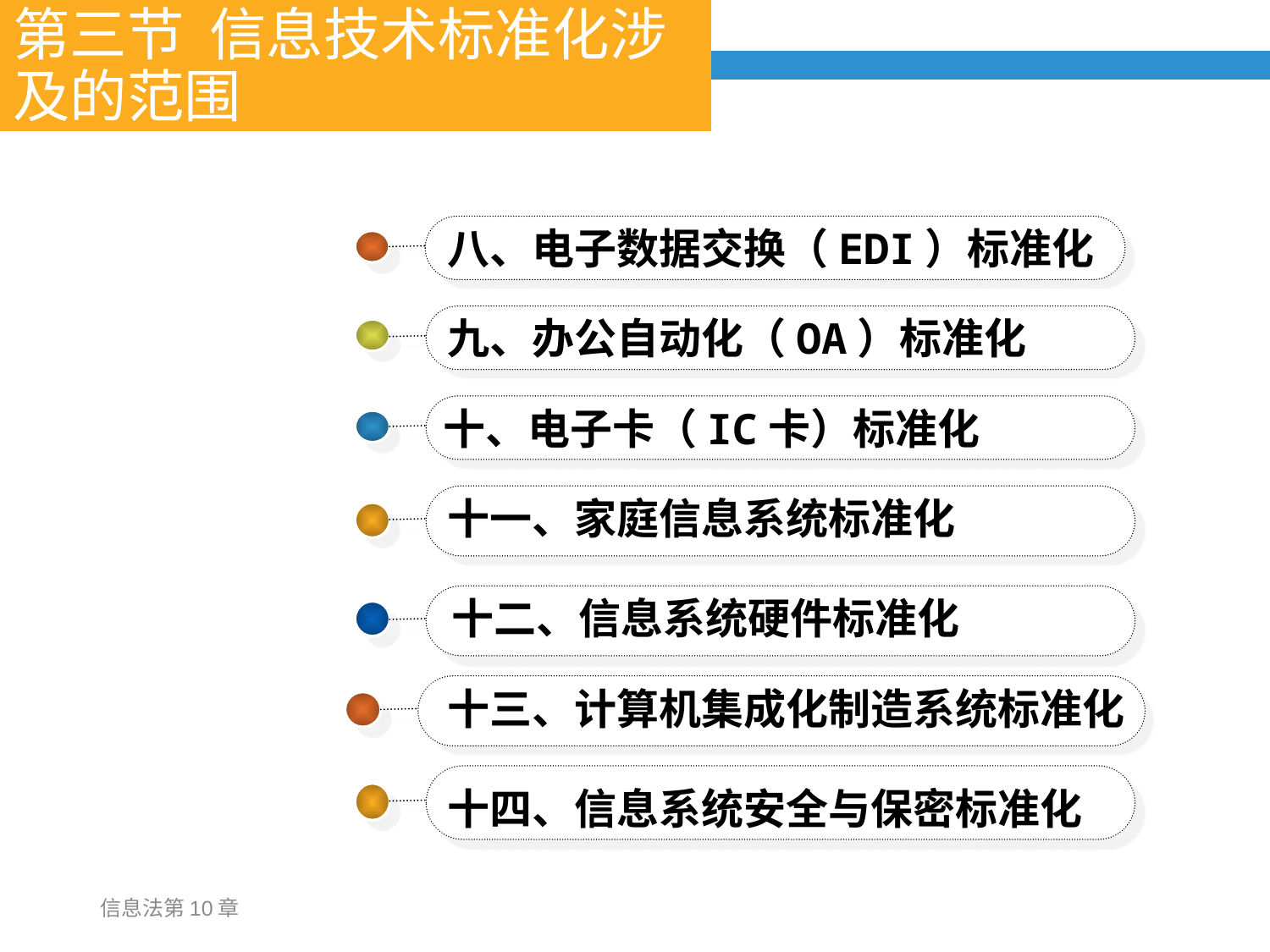

# 第三节  信息技术标准化涉及的范围

八、电子数据交换（EDI）标准化

九、办公自动化（OA）标准化

十、电子卡（IC卡）标准化

十一、家庭信息系统标准化

十二、信息系统硬件标准化

十三、计算机集成化制造系统标准化

十四、信息系统安全与保密标准化

信息法第10章